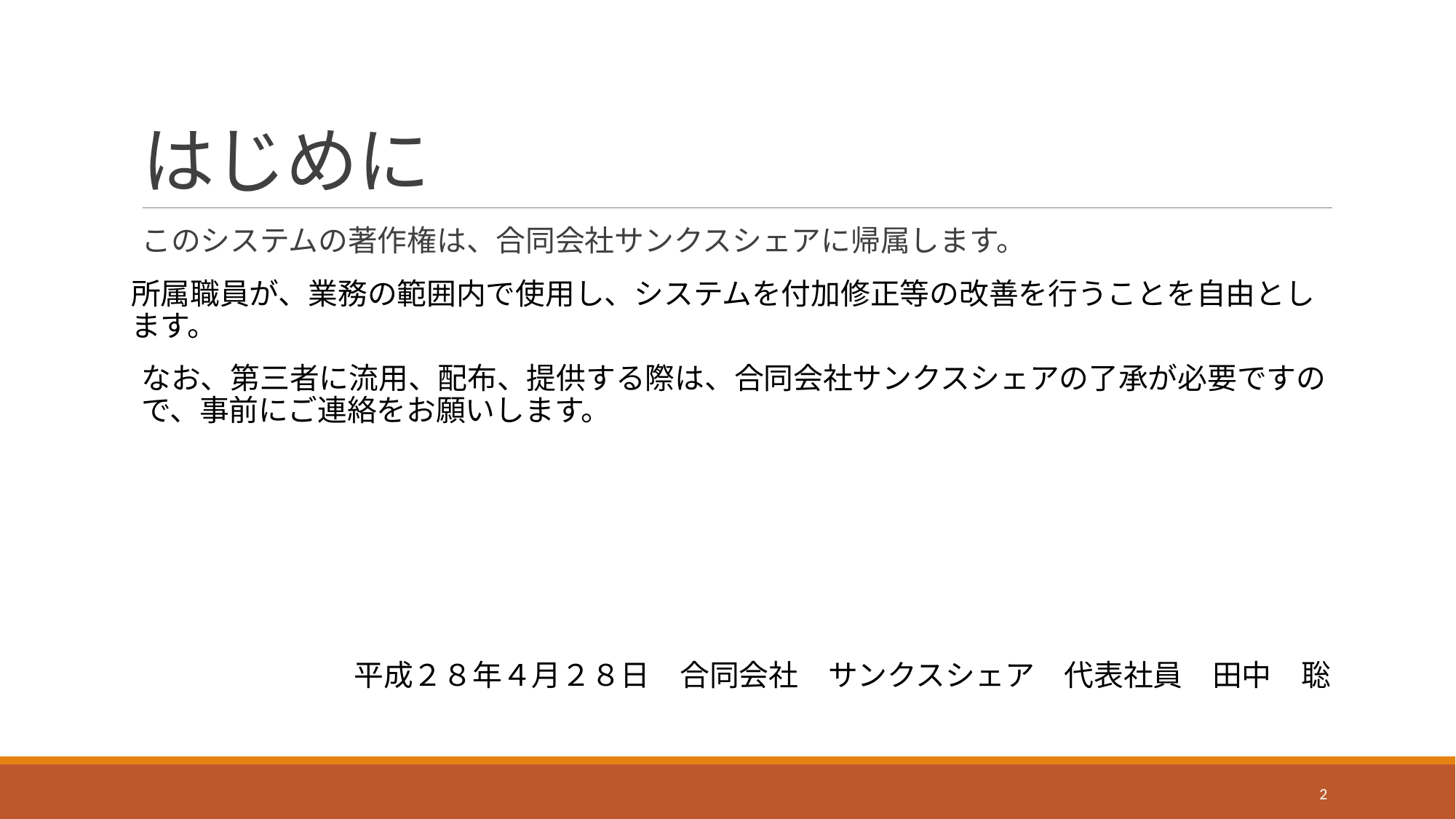

# はじめに
このシステムの著作権は、合同会社サンクスシェアに帰属します。
所属職員が、業務の範囲内で使用し、システムを付加修正等の改善を行うことを自由とします。
なお、第三者に流用、配布、提供する際は、合同会社サンクスシェアの了承が必要ですので、事前にご連絡をお願いします。

平成２８年４月２８日　合同会社　サンクスシェア　代表社員　田中　聡
2